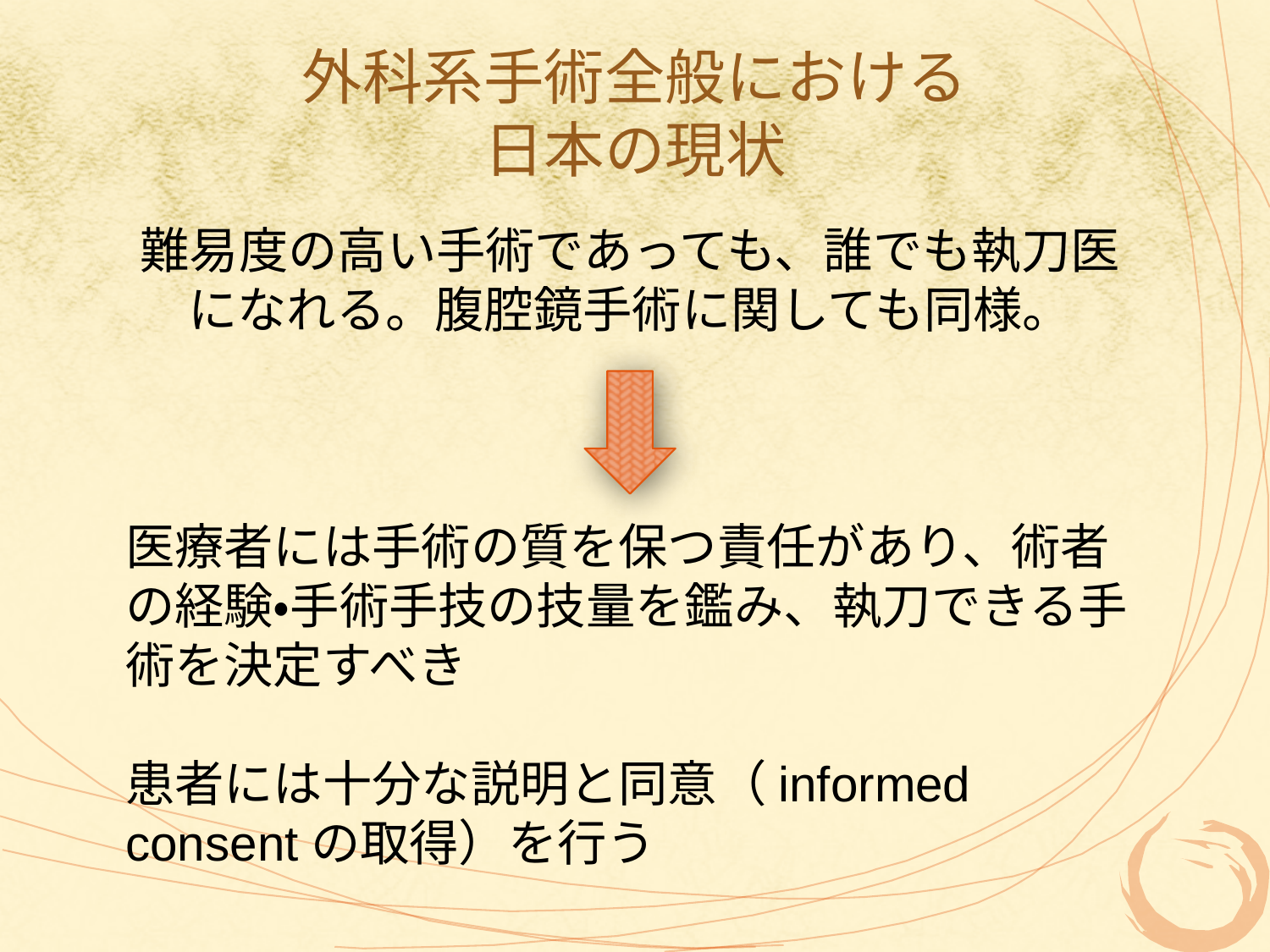

# 外科系手術全般における 日本の現状
難易度の高い手術であっても、誰でも執刀医になれる。腹腔鏡手術に関しても同様。

医療者には手術の質を保つ責任があり、術者の経験・手術手技の技量を鑑み、執刀できる手術を決定すべき

患者には十分な説明と同意（informed consentの取得）を行う